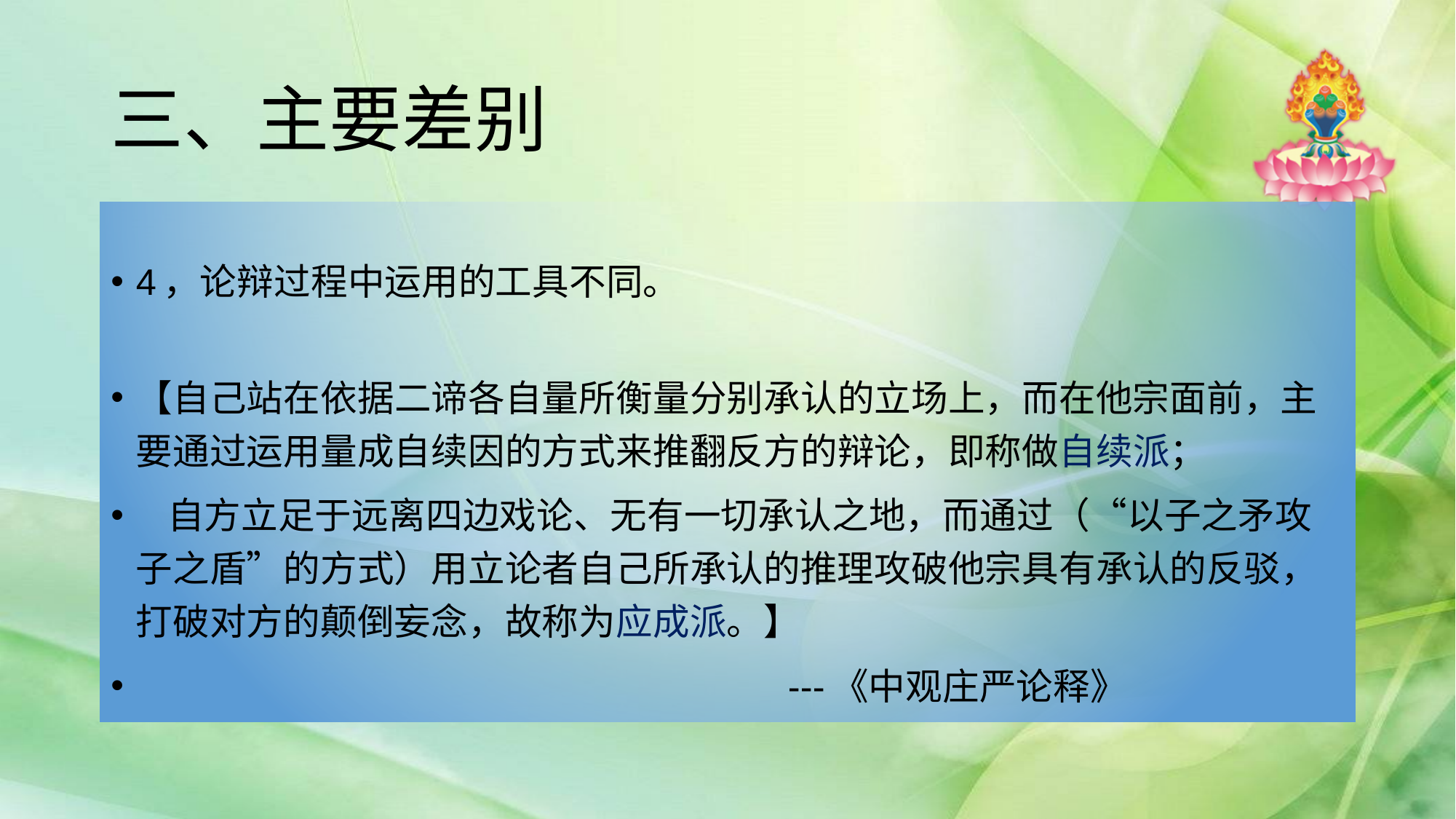

# 三、主要差别

4，论辩过程中运用的工具不同。

【自己站在依据二谛各自量所衡量分别承认的立场上，而在他宗面前，主要通过运用量成自续因的方式来推翻反方的辩论，即称做自续派；
   自方立足于远离四边戏论、无有一切承认之地，而通过（“以子之矛攻子之盾”的方式）用立论者自己所承认的推理攻破他宗具有承认的反驳，打破对方的颠倒妄念，故称为应成派。】
                                                                ---《中观庄严论释》